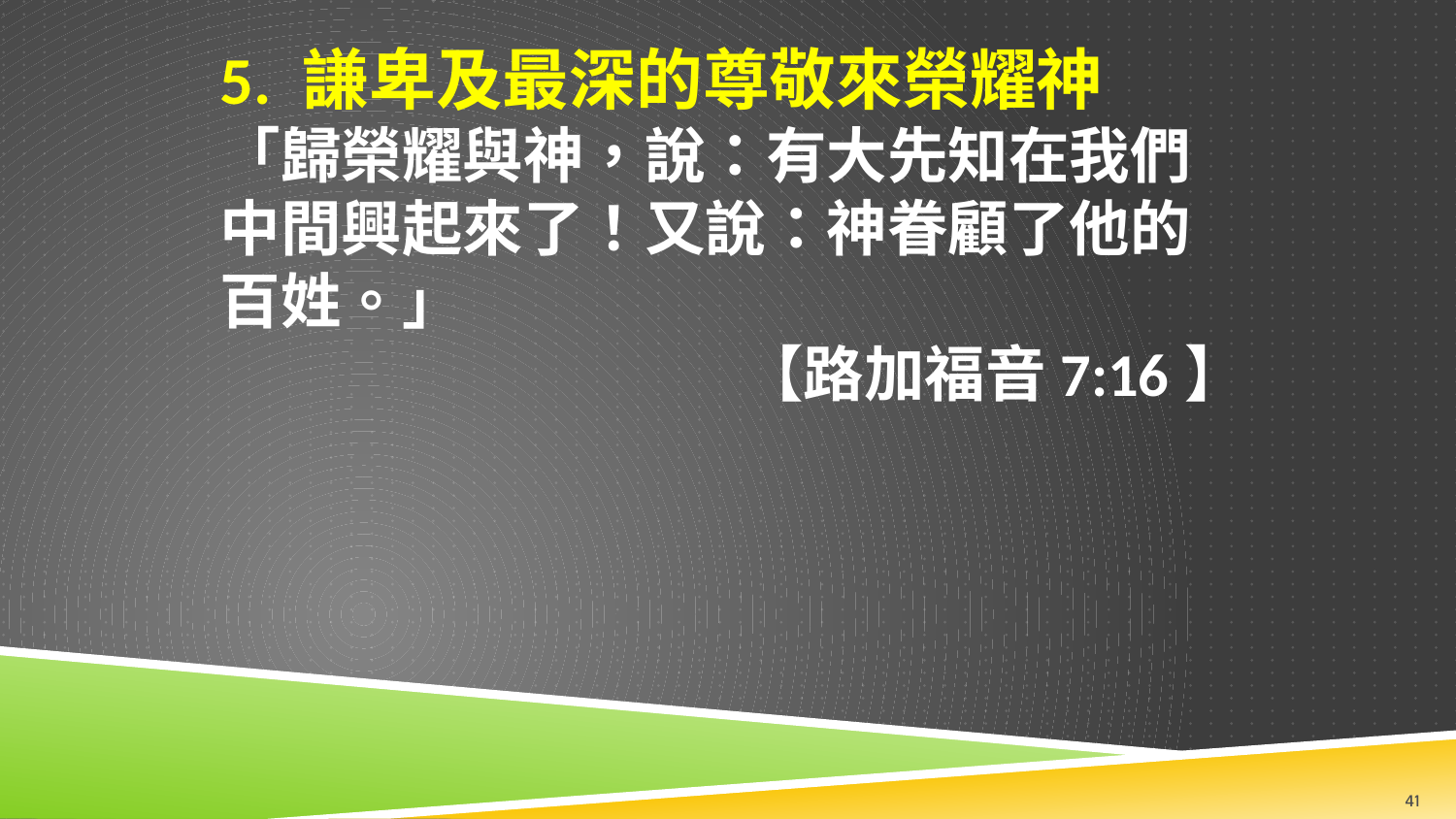

5. 謙卑及最深的尊敬來榮耀神
「歸榮耀與神，說：有大先知在我們中間興起來了！又說：神眷顧了他的百姓。」
			【路加福音7:16】
41